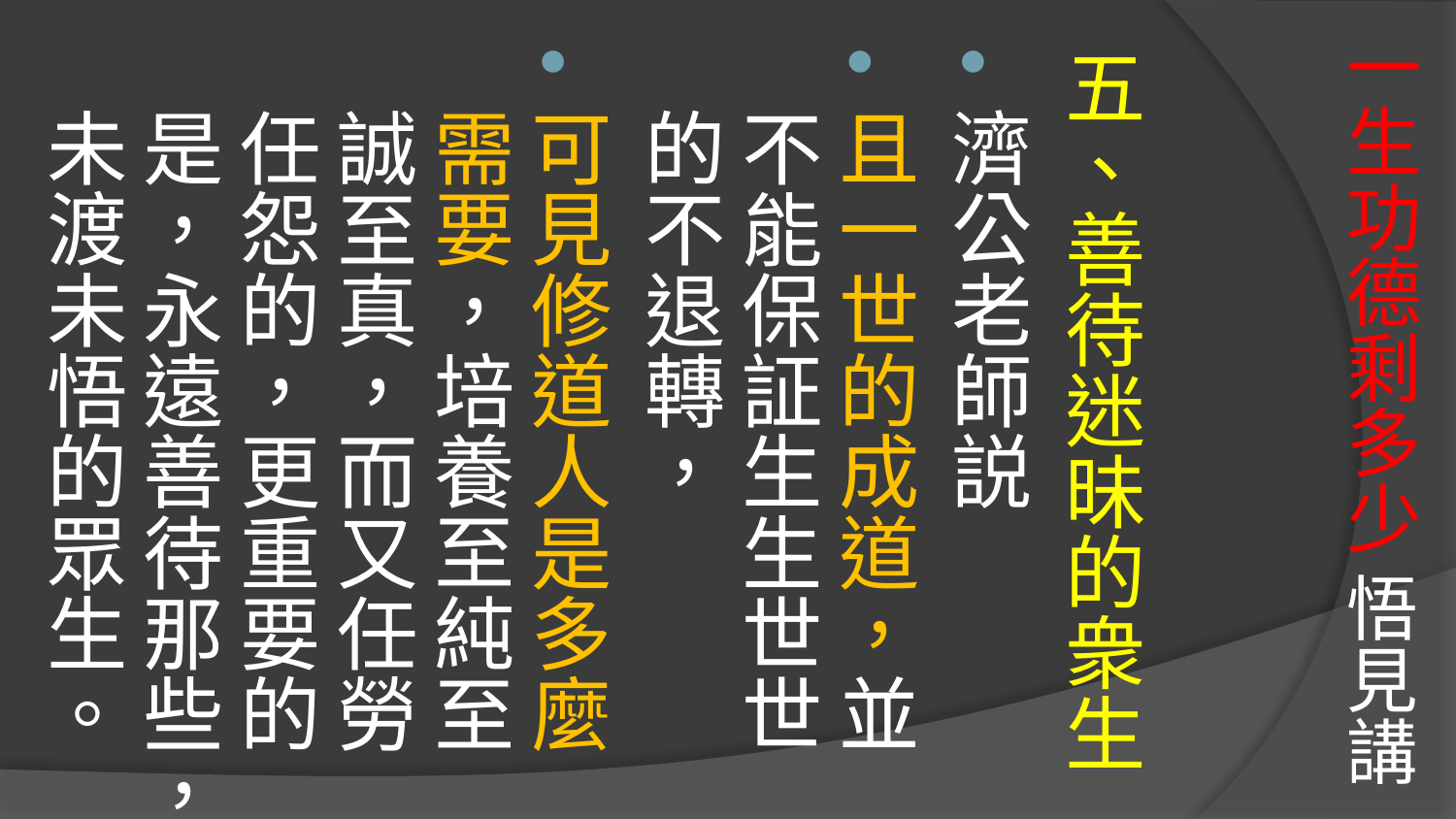

# 一生功德剩多少 悟見講
五、善待迷昧的衆生
濟公老師説
且一世的成道，並不能保証生生世世的不退轉，
可見修道人是多麼需要，培養至純至誠至真，而又任勞任怨的，更重要的是，永遠善待那些，未渡未悟的眾生。